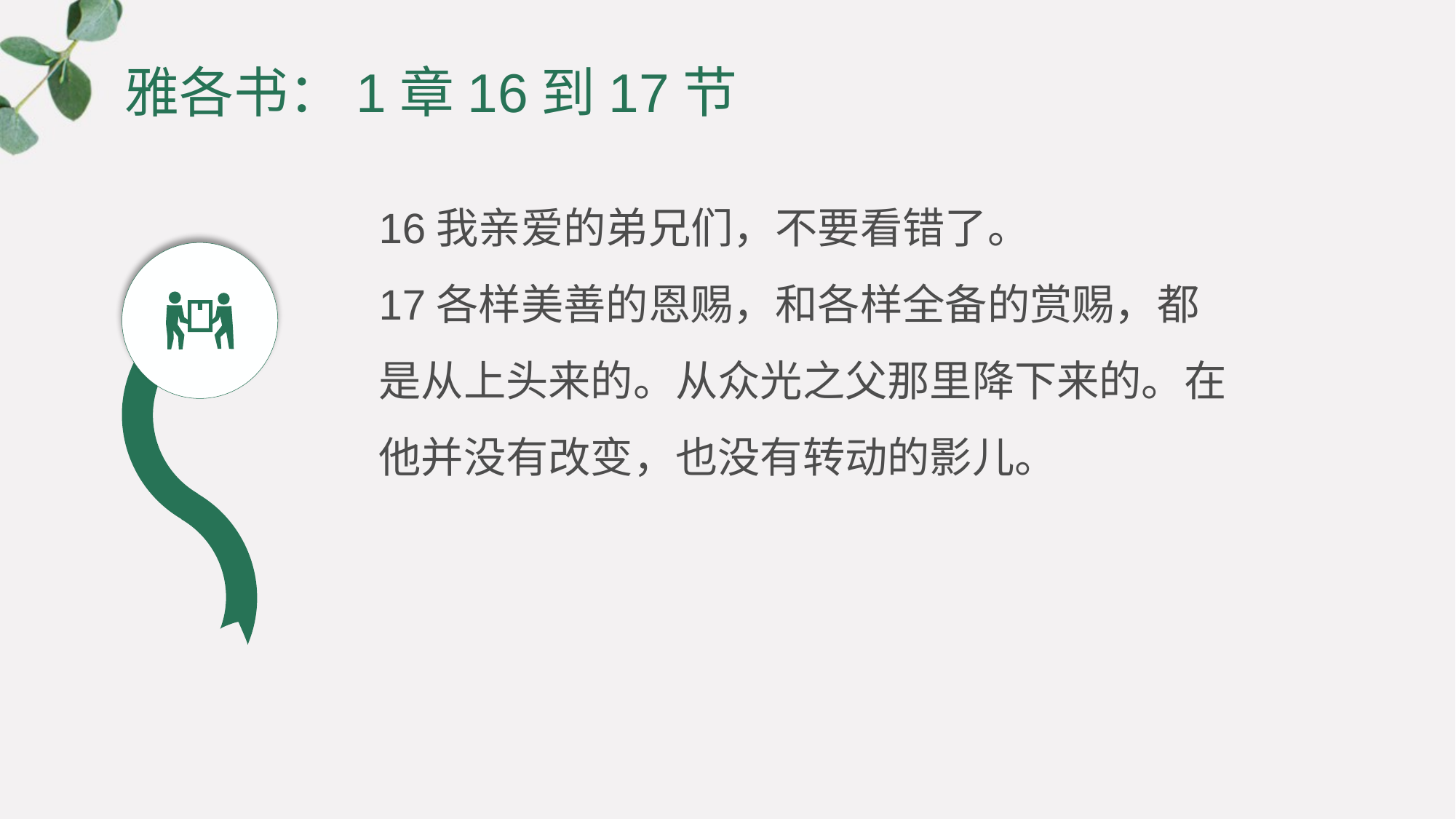

# 雅各书：1章16到17节
16我亲爱的弟兄们，不要看错了。
17各样美善的恩赐，和各样全备的赏赐，都是从上头来的。从众光之父那里降下来的。在他并没有改变，也没有转动的影儿。